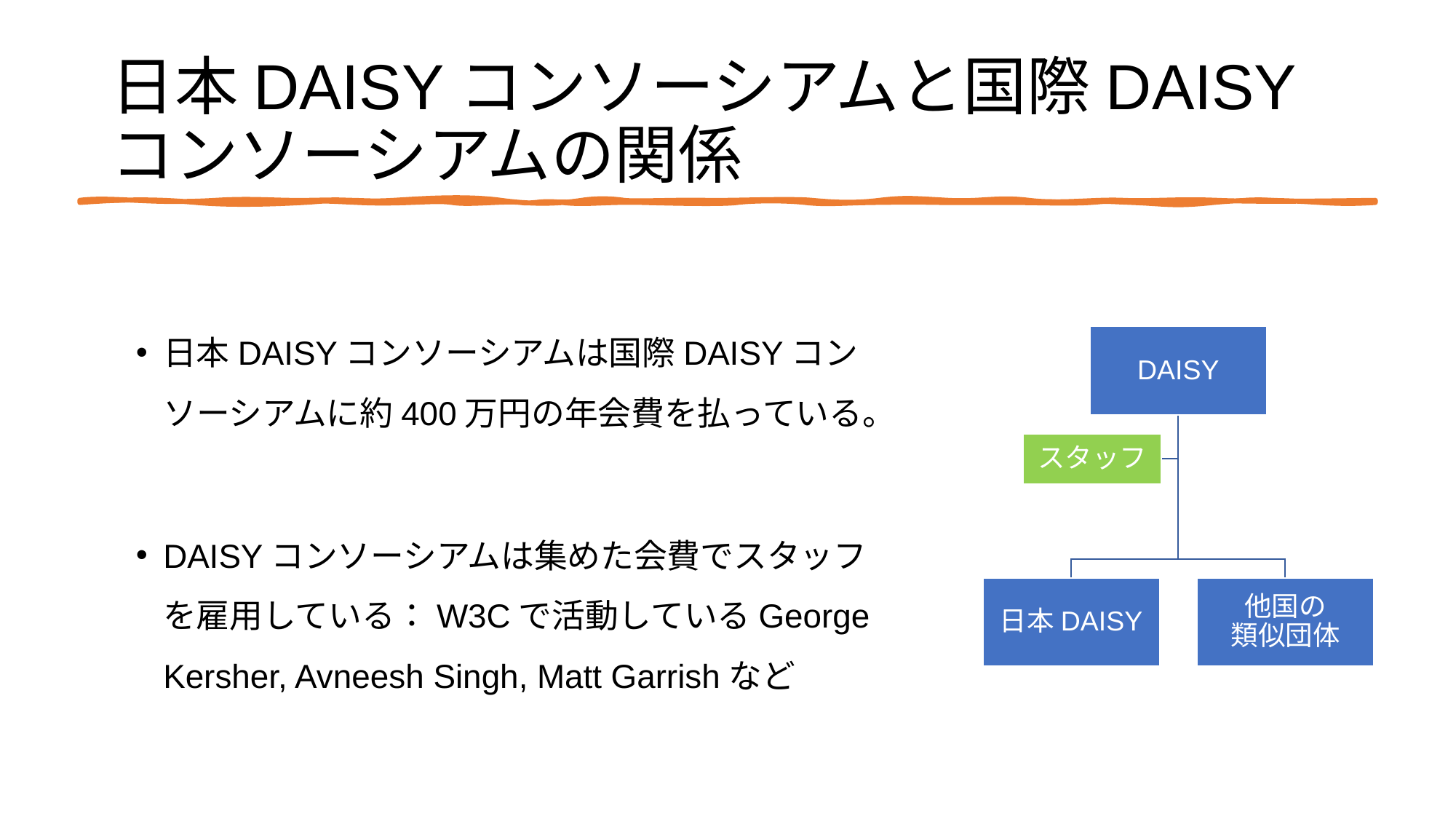

# 日本DAISYコンソーシアムと国際DAISYコンソーシアムの関係

日本DAISYコンソーシアムは国際DAISYコンソーシアムに約400万円の年会費を払っている。

DAISYコンソーシアムは集めた会費でスタッフを雇用している：W3Cで活動しているGeorge Kersher, Avneesh Singh, Matt Garrishなど
DAISY
日本DAISY
他国の
類似団体
スタッフ